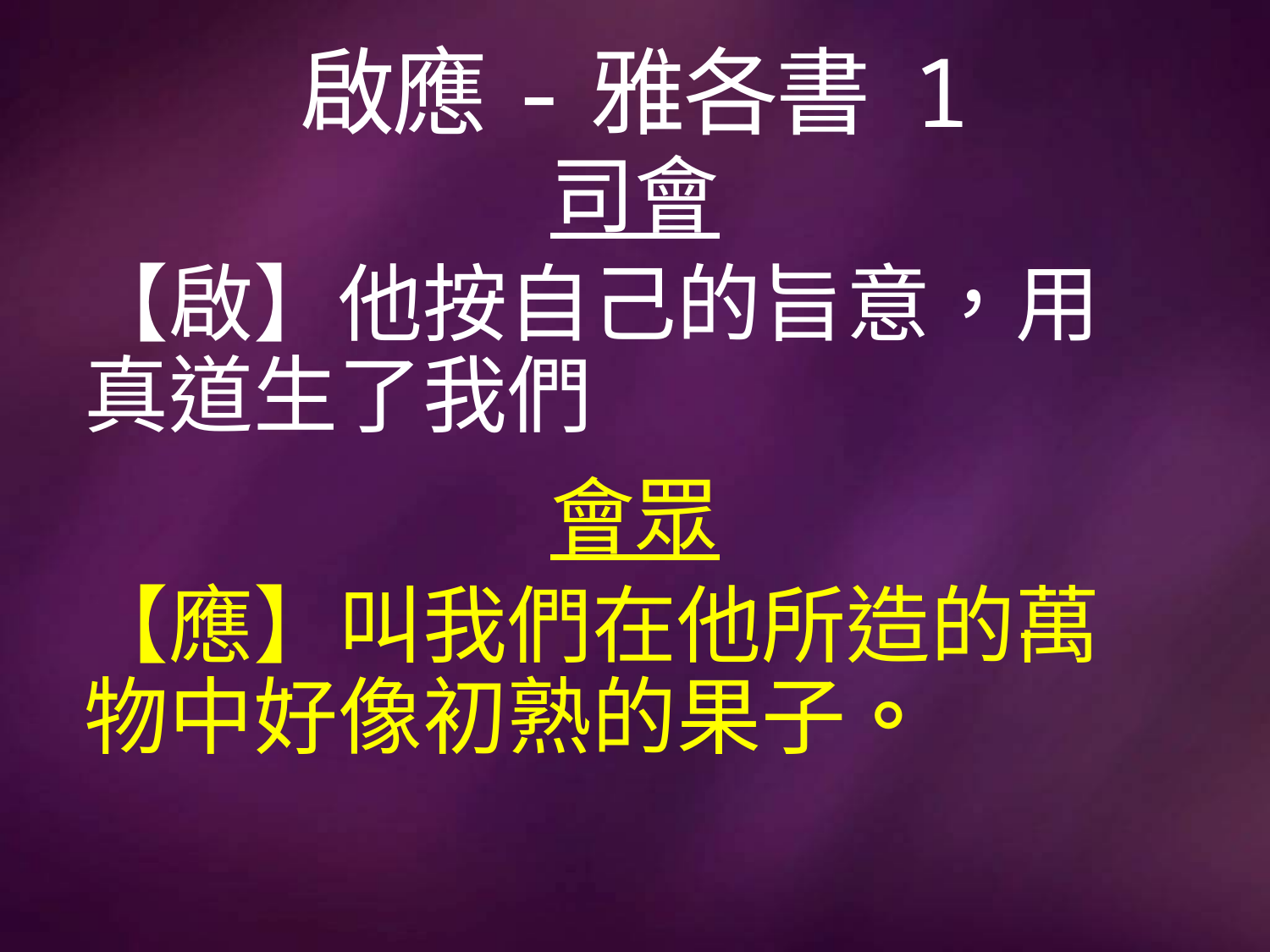

# 啟應-雅各書 1
司會
【啟】他按自己的旨意，用真道生了我們

會眾
【應】叫我們在他所造的萬物中好像初熟的果子。